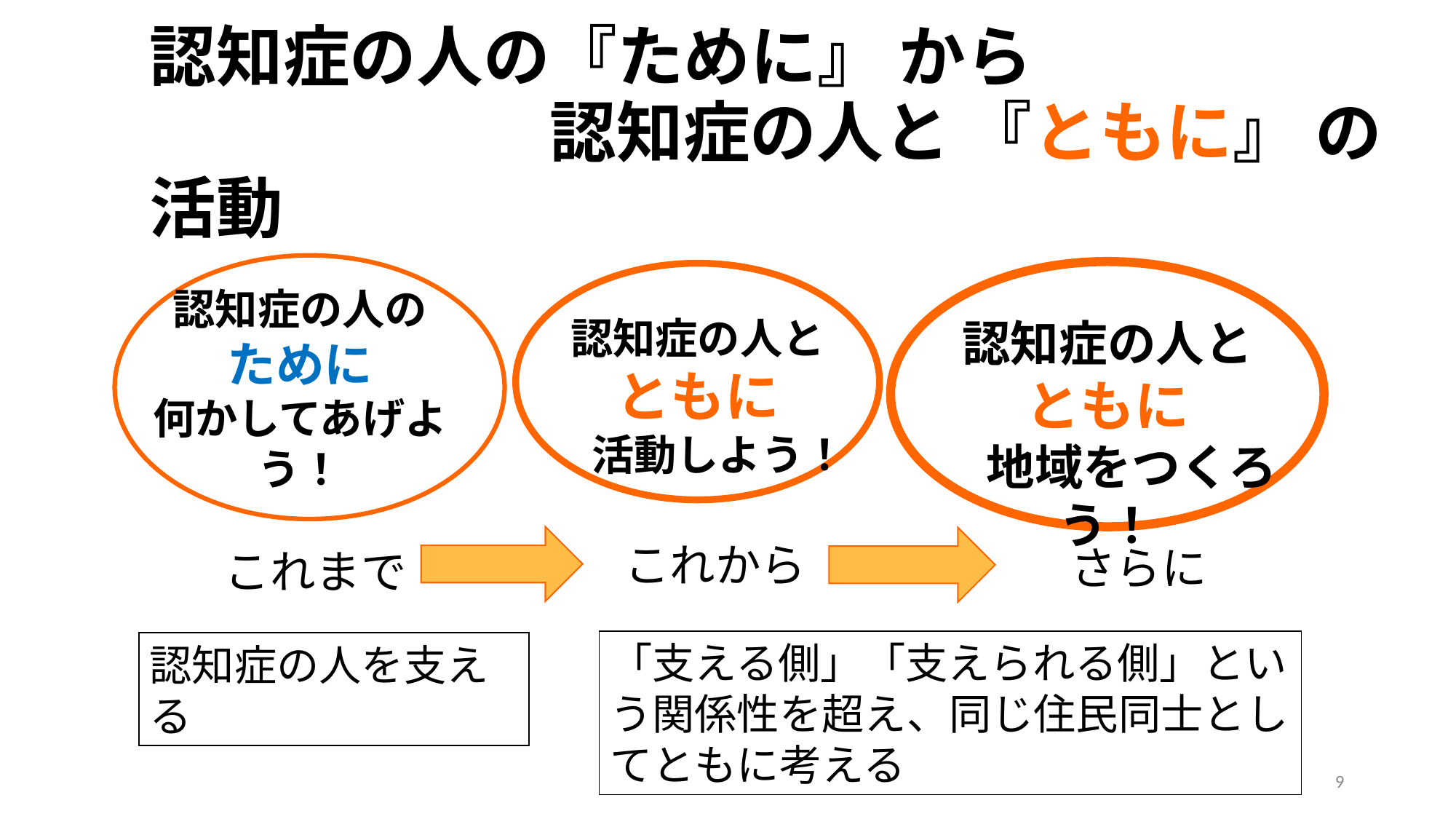

# 認知症の人の『ために』 から 　　　　　　認知症の人と 『ともに』 の活動

認知症の人の
ために
何かしてあげよう！
認知症の人と
ともに
　活動しよう！
認知症の人と
ともに
　地域をつくろう！

これから
さらに
これまで
「支える側」「支えられる側」という関係性を超え、同じ住民同士としてともに考える
認知症の人を支える

9